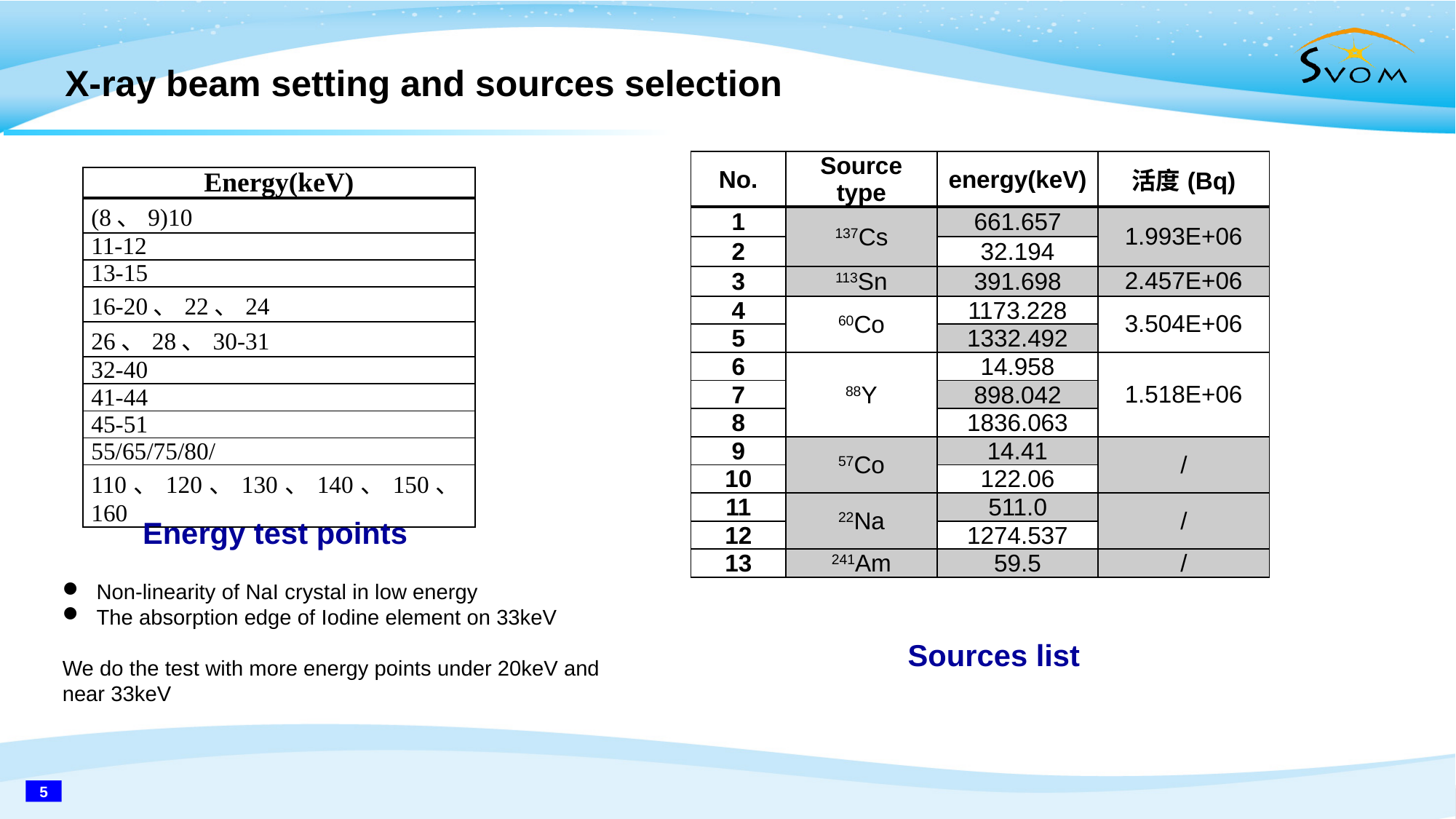

X-ray beam setting and sources selection
| No. | Source type | energy(keV) | 活度(Bq) |
| --- | --- | --- | --- |
| 1 | 137Cs | 661.657 | 1.993E+06 |
| 2 |  | 32.194 |  |
| 3 | 113Sn | 391.698 | 2.457E+06 |
| 4 | 60Co | 1173.228 | 3.504E+06 |
| 5 |  | 1332.492 |  |
| 6 | 88Y | 14.958 | 1.518E+06 |
| 7 |  | 898.042 |  |
| 8 |  | 1836.063 |  |
| 9 | 57Co | 14.41 | / |
| 10 |  | 122.06 |  |
| 11 | 22Na | 511.0 | / |
| 12 |  | 1274.537 |  |
| 13 | 241Am | 59.5 | / |
| Energy(keV) |
| --- |
| (8、9)10 |
| 11-12 |
| 13-15 |
| 16-20、22、24 |
| 26、28、30-31 |
| 32-40 |
| 41-44 |
| 45-51 |
| 55/65/75/80/ |
| 110、120、130、140、150、160 |
Energy test points
Non-linearity of NaI crystal in low energy
The absorption edge of Iodine element on 33keV

We do the test with more energy points under 20keV and near 33keV
Sources list